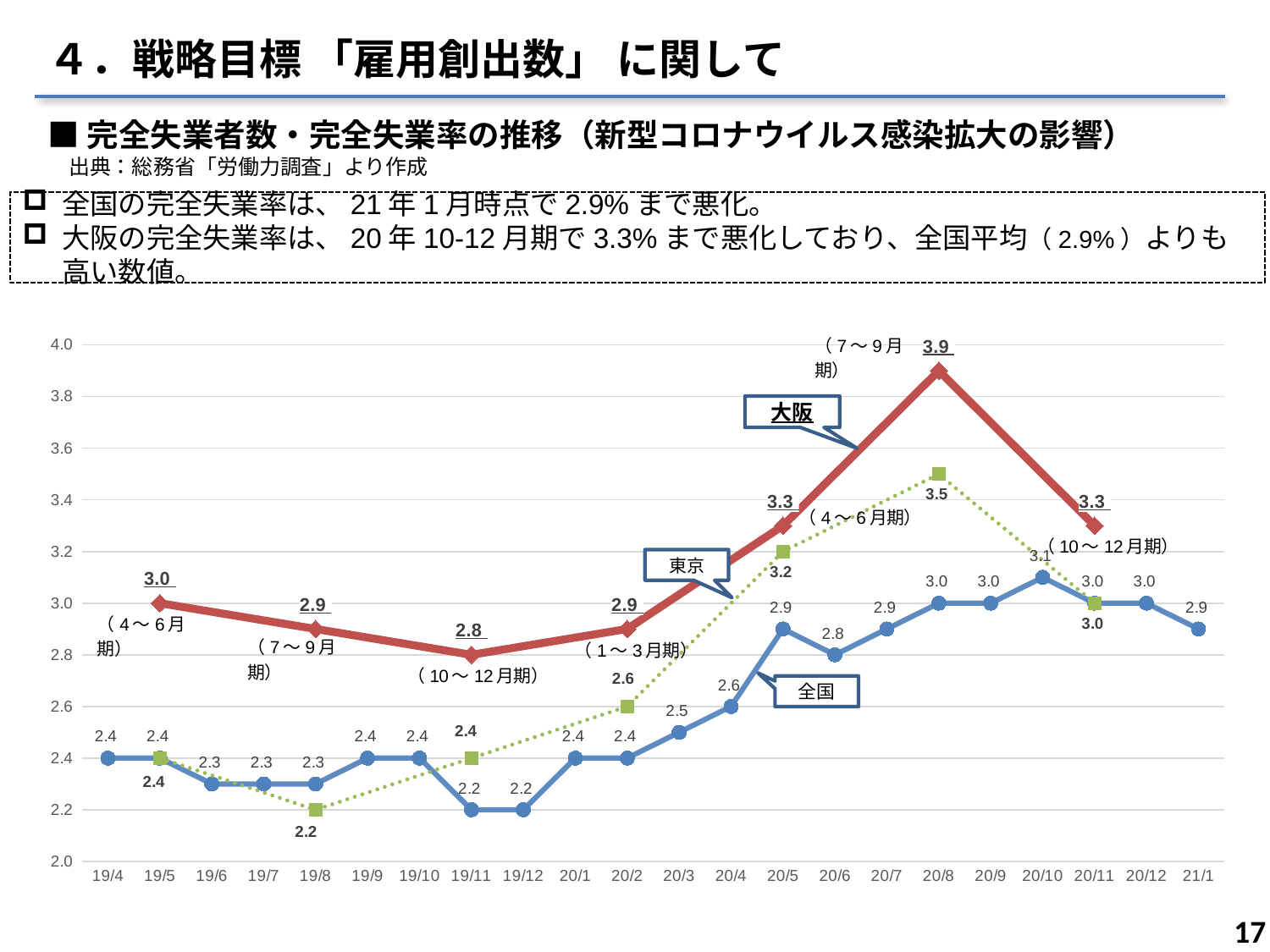

４．戦略目標 「雇用創出数」 に関して
■完全失業者数・完全失業率の推移（新型コロナウイルス感染拡大の影響）
　出典：総務省「労働力調査」より作成
全国の完全失業率は、21年1月時点で2.9%まで悪化。
大阪の完全失業率は、20年10-12月期で3.3%まで悪化しており、全国平均（2.9%）よりも高い数値。

### Chart

| Category |  |  |  |
|---|---|---|---|
| 19/4 | 2.4 | None | None |
| 19/5 | 2.4 | 3.0 | 2.4 |
| 19/6 | 2.3 | None | None |
| 19/7 | 2.3 | None | None |
| 19/8 | 2.3 | 2.9 | 2.2 |
| 19/9 | 2.4 | None | None |
| 19/10 | 2.4 | None | None |
| 19/11 | 2.2 | 2.8 | 2.4 |
| 19/12 | 2.2 | None | None |
| 20/1 | 2.4 | None | None |
| 20/2 | 2.4 | 2.9 | 2.6 |
| 20/3 | 2.5 | None | None |
| 20/4 | 2.6 | None | None |
| 20/5 | 2.9 | 3.3 | 3.2 |
| 20/6 | 2.8 | None | None |
| 20/7 | 2.9 | None | None |
| 20/8 | 3.0 | 3.9 | 3.5 |
| 20/9 | 3.0 | None | None |
| 20/10 | 3.1 | None | None |
| 20/11 | 3.0 | 3.3 | 3.0 |
| 20/12 | 3.0 | None | None |
| 21/1 | 2.9 | None | None |
大阪
東京
全国
17